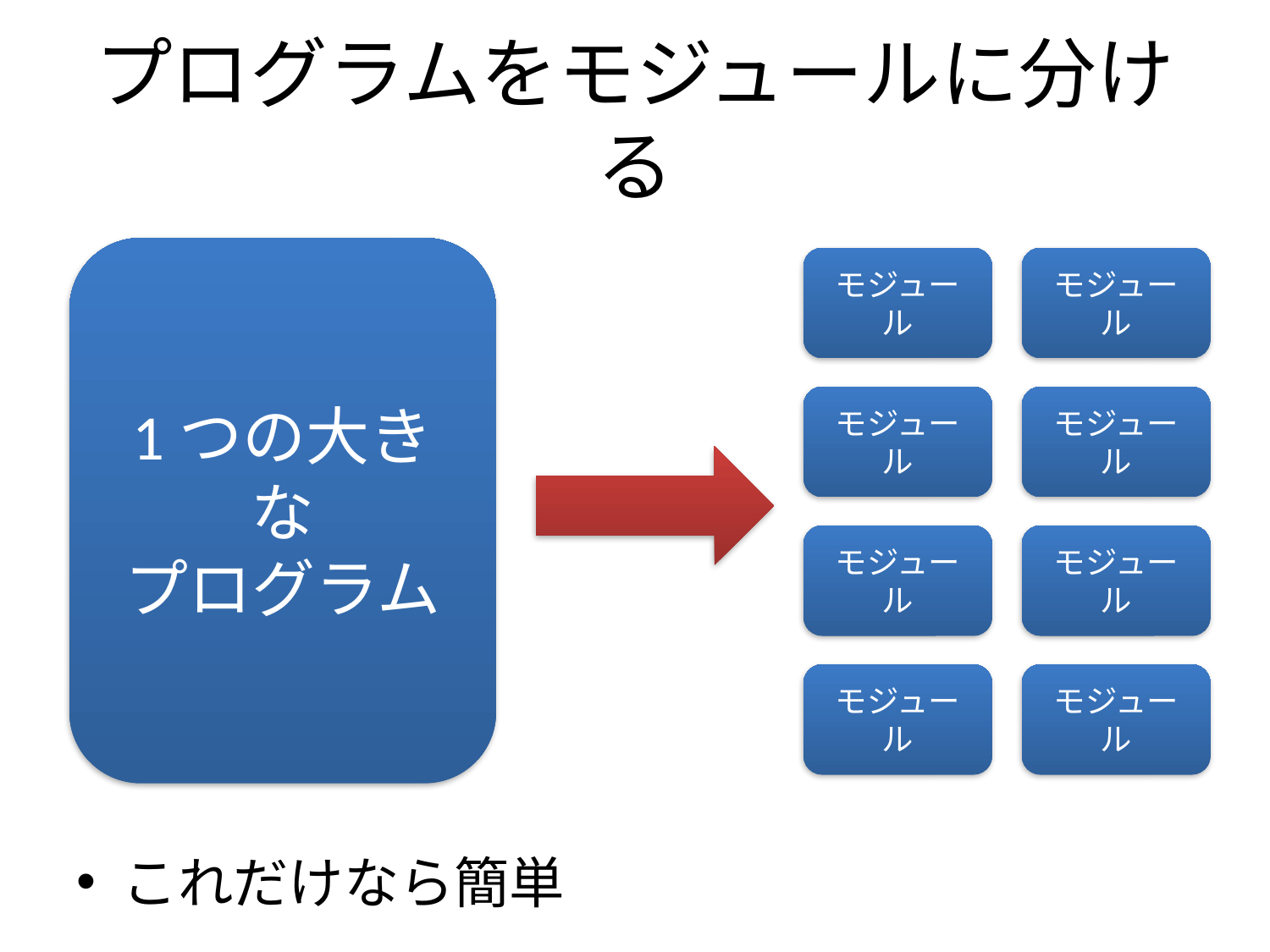

# プログラムをモジュールに分ける

これだけなら簡単
1つの大きな
プログラム
モジュール
モジュール
モジュール
モジュール

モジュール
モジュール
モジュール
モジュール